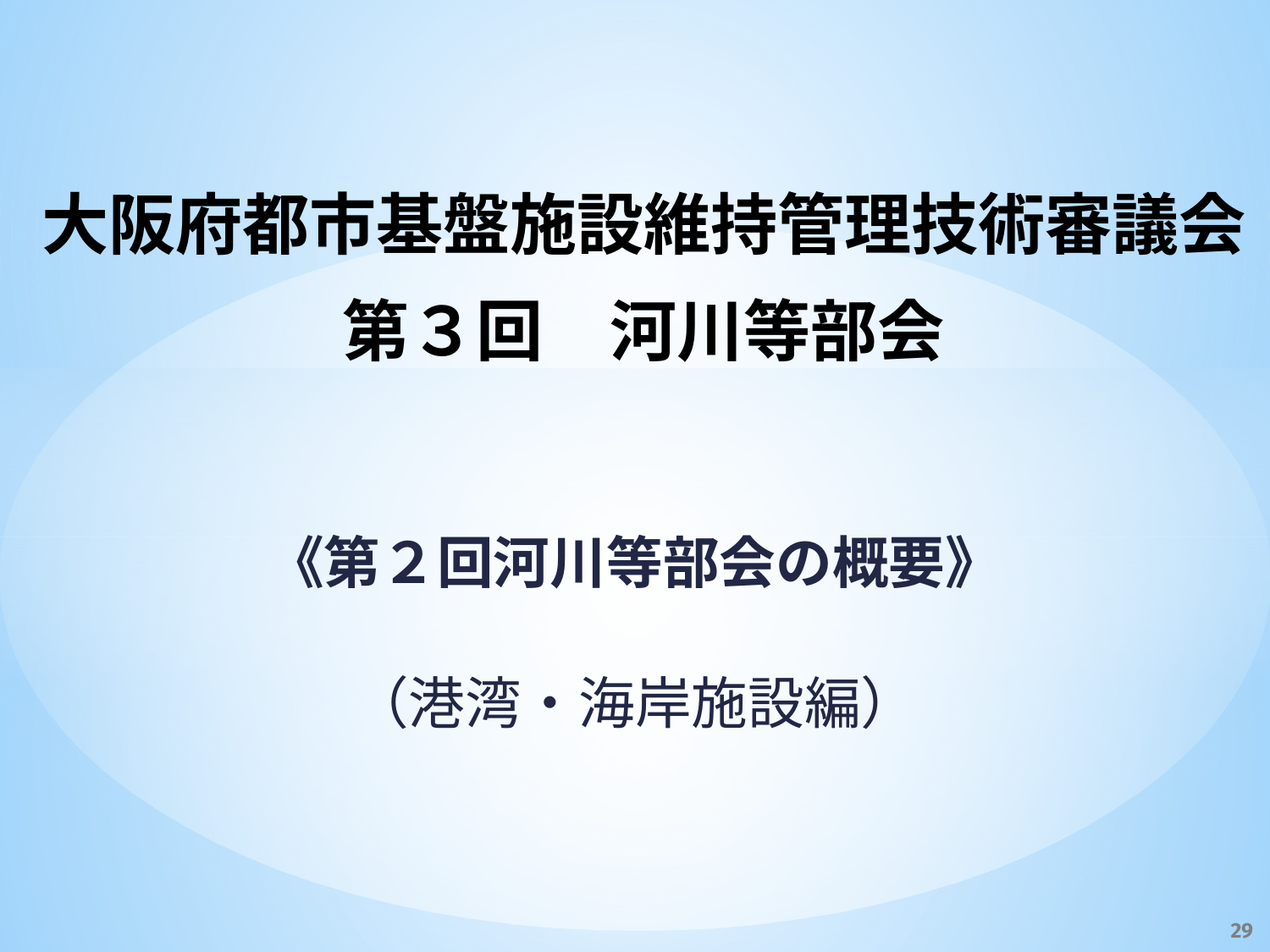

# 大阪府都市基盤施設維持管理技術審議会 第３回　河川等部会
《第２回河川等部会の概要》
（港湾・海岸施設編）
29